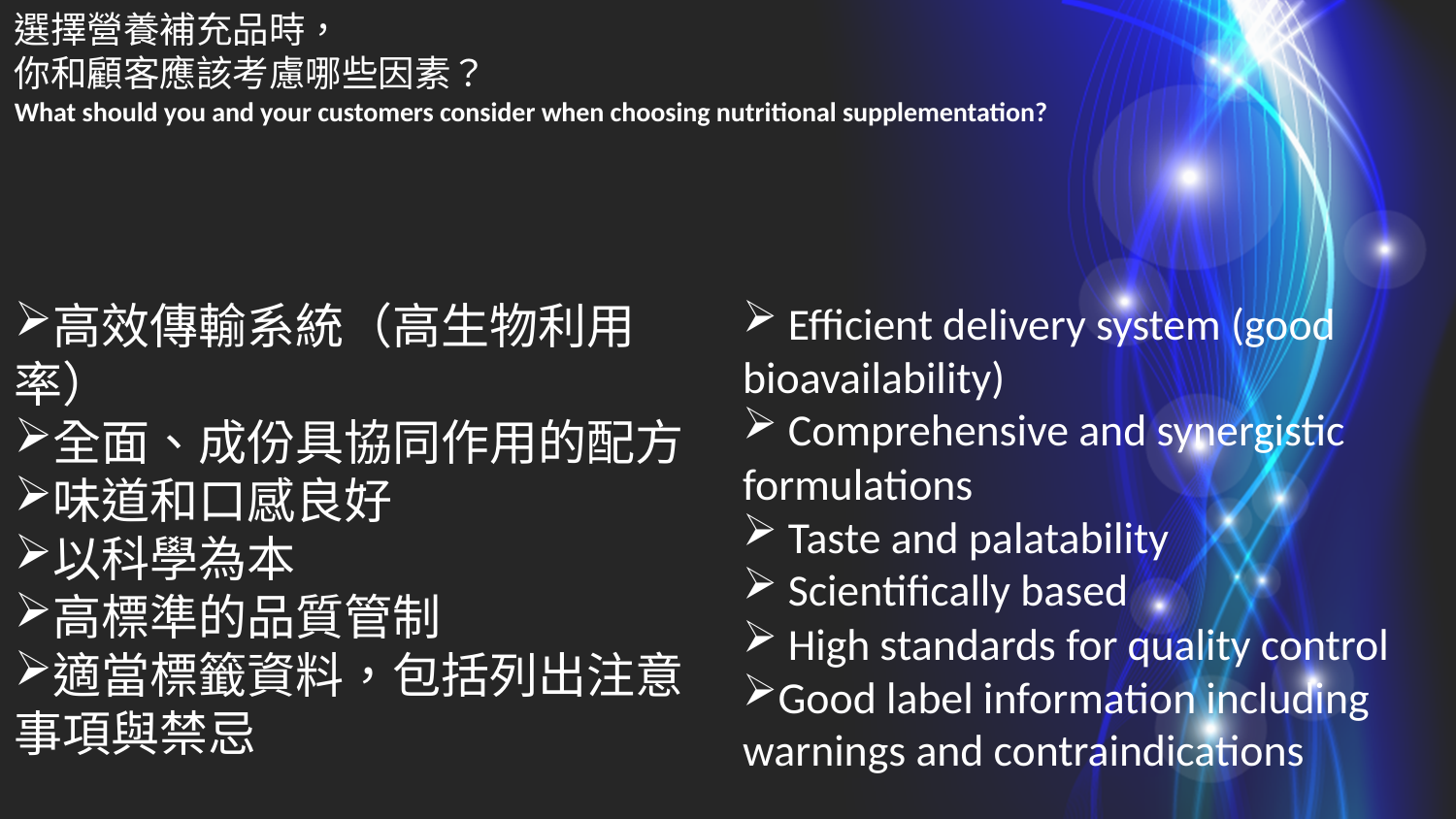

選擇營養補充品時，
你和顧客應該考慮哪些因素？
What should you and your customers consider when choosing nutritional supplementation?
高效傳輸系統（高生物利用率）
全面、成份具協同作用的配方
味道和口感良好
以科學為本
高標準的品質管制
適當標籤資料，包括列出注意事項與禁忌
 Efficient delivery system (good bioavailability)
 Comprehensive and synergistic formulations
 Taste and palatability
 Scientifically based
 High standards for quality control
Good label information including warnings and contraindications